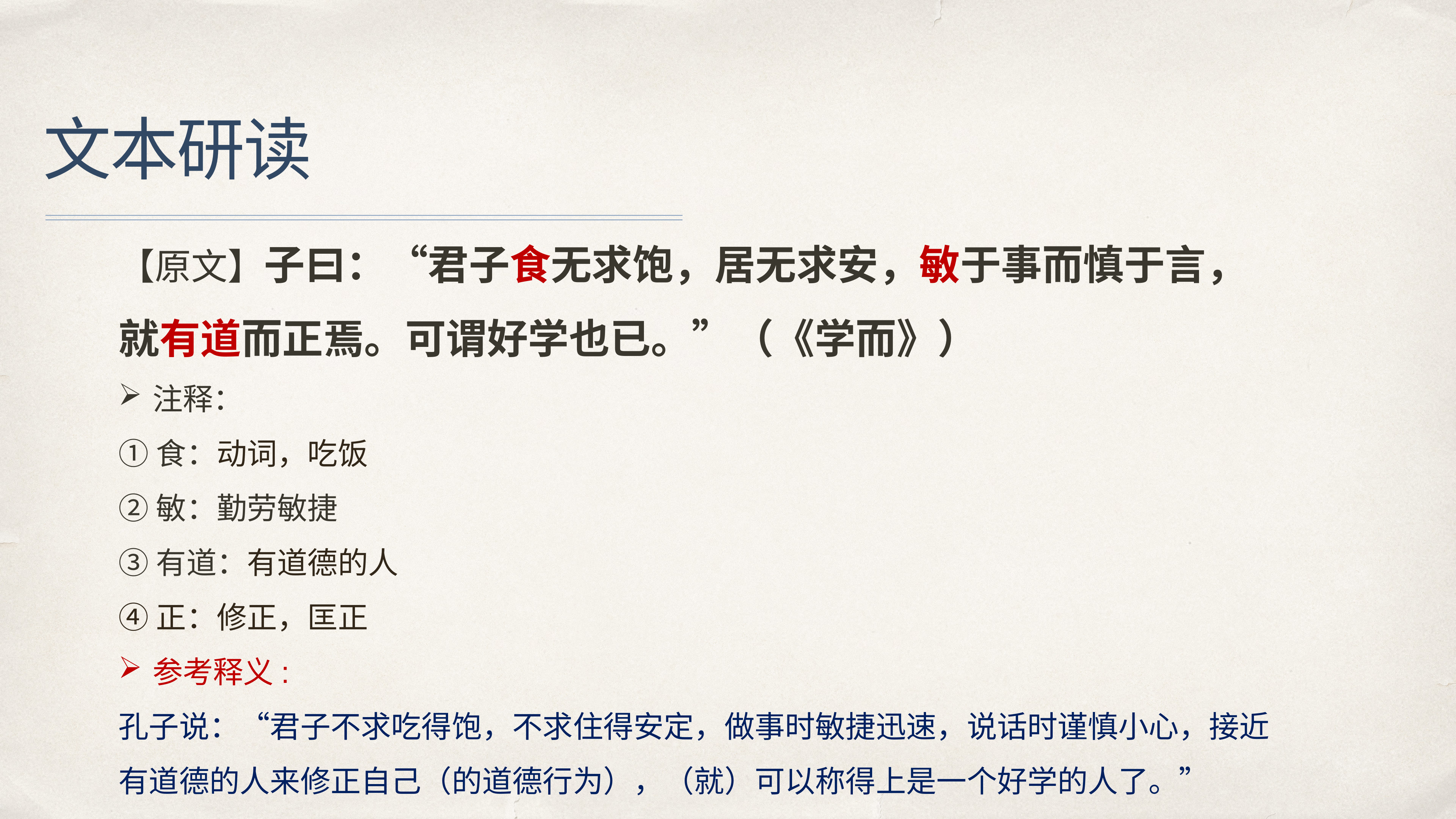

# 文本研读
【原文】子曰：“君子食无求饱，居无求安，敏于事而慎于言，就有道而正焉。可谓好学也已。”（《学而》）
注释：
①食：动词，吃饭
②敏：勤劳敏捷
③有道：有道德的人
④正：修正，匡正
参考释义:
孔子说：“君子不求吃得饱，不求住得安定，做事时敏捷迅速，说话时谨慎小心，接近有道德的人来修正自己（的道德行为），（就）可以称得上是一个好学的人了。”